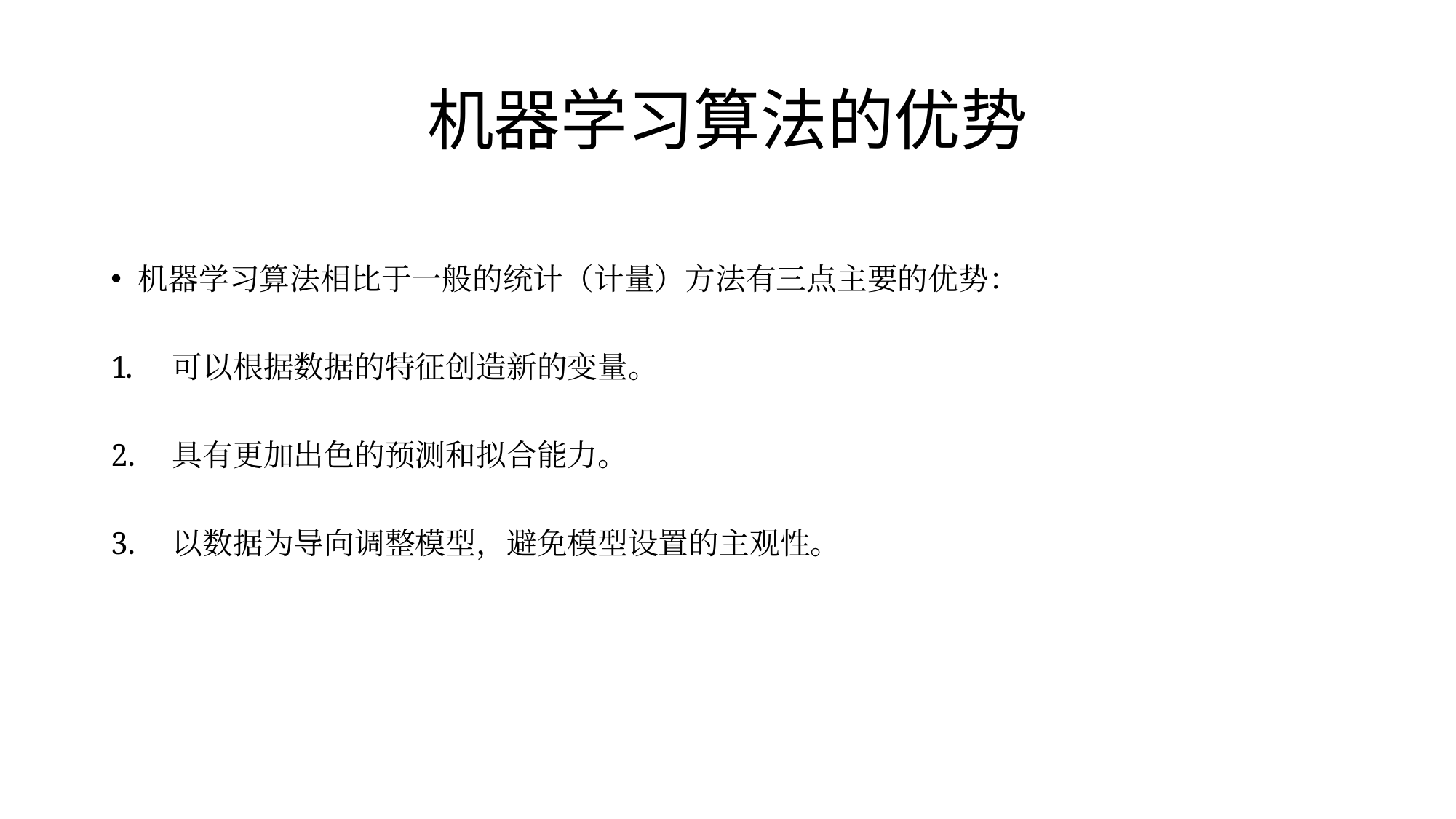

# 机器学习算法的优势
机器学习算法相比于一般的统计（计量）方法有三点主要的优势：
可以根据数据的特征创造新的变量。
具有更加出色的预测和拟合能力。
以数据为导向调整模型，避免模型设置的主观性。